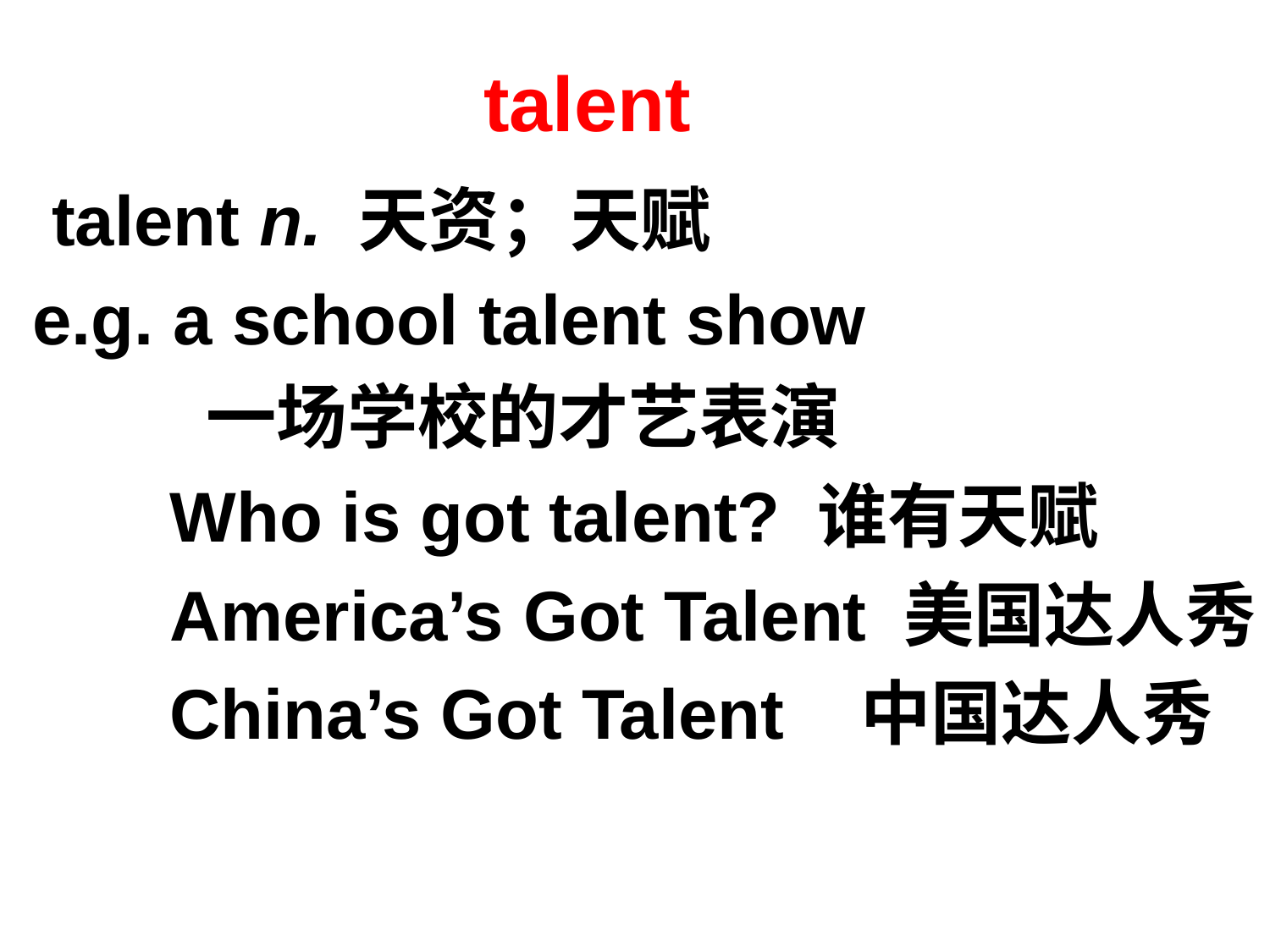

talent
  talent n. 天资；天赋
 e.g. a school talent show
           一场学校的才艺表演
        Who is got talent? 谁有天赋
        America’s Got Talent 美国达人秀
        China’s Got Talent   中国达人秀